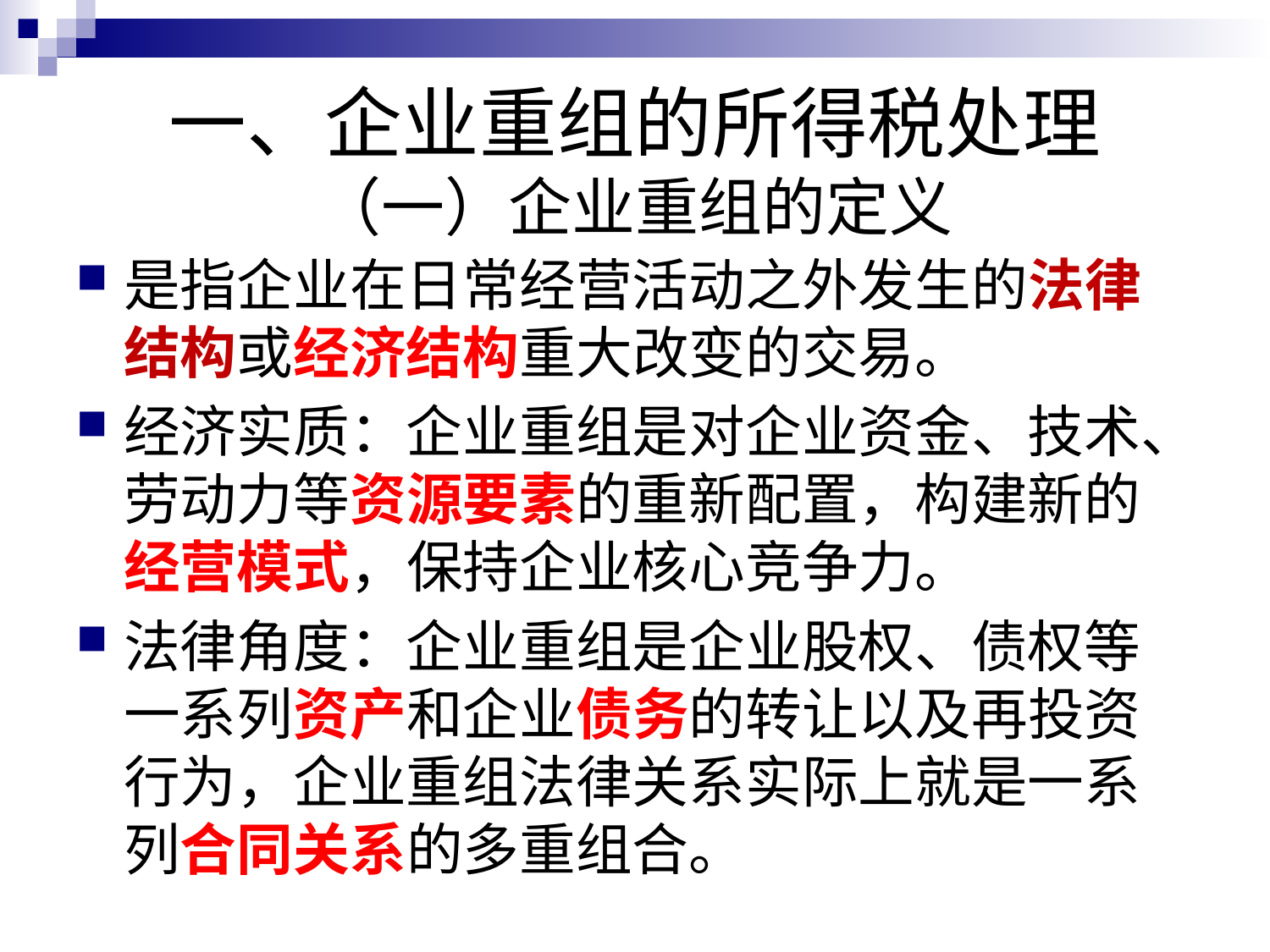

# 一、企业重组的所得税处理 （一）企业重组的定义
是指企业在日常经营活动之外发生的法律结构或经济结构重大改变的交易。
经济实质：企业重组是对企业资金、技术、劳动力等资源要素的重新配置，构建新的经营模式，保持企业核心竞争力。
法律角度：企业重组是企业股权、债权等一系列资产和企业债务的转让以及再投资行为，企业重组法律关系实际上就是一系列合同关系的多重组合。